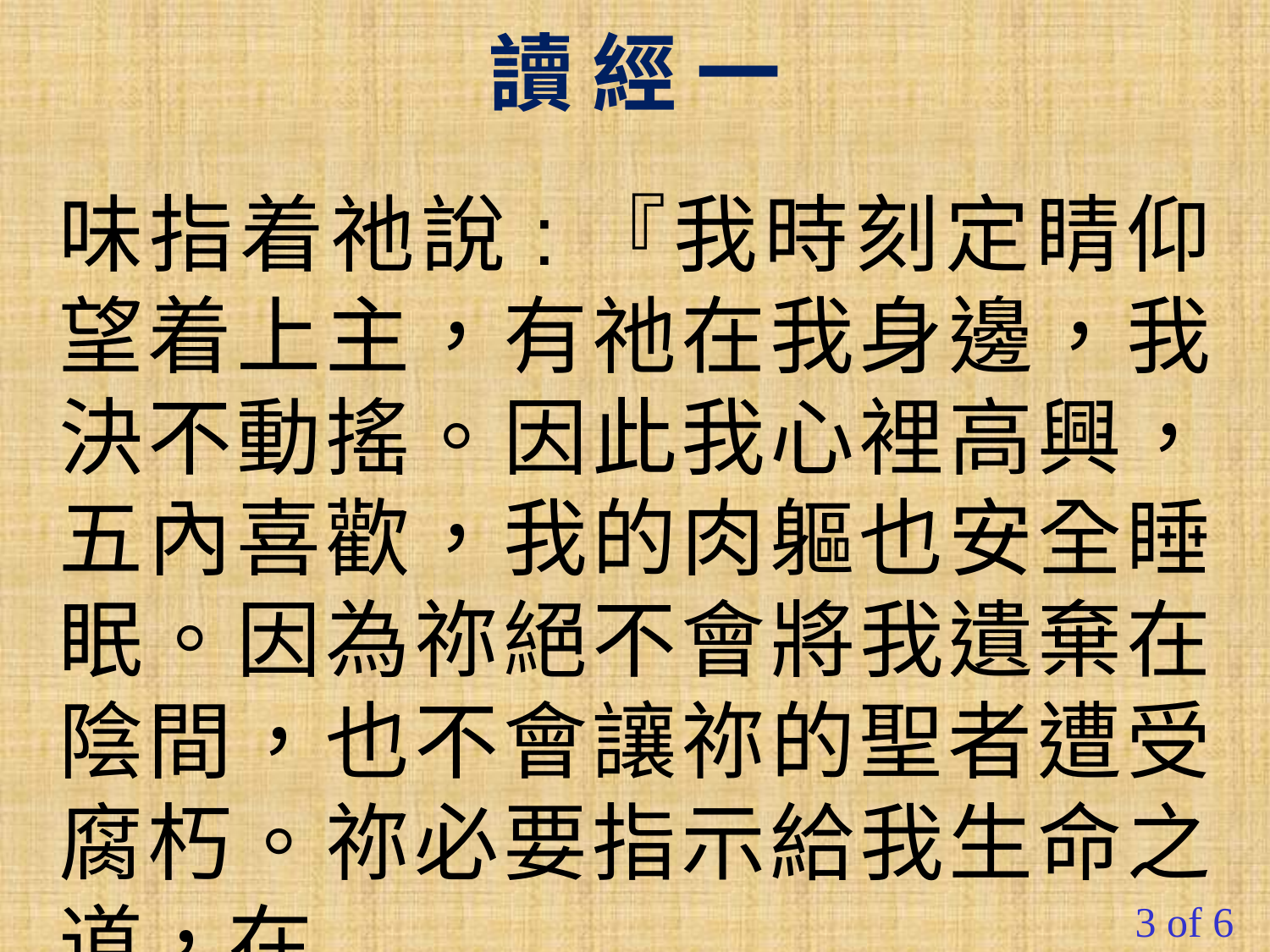

讀 經 一

味指着祂說:『我時刻定睛仰望着上主，有祂在我身邊，我決不動搖。因此我心裡高興，五內喜歡，我的肉軀也安全睡眠。因為祢絕不會將我遺棄在陰間，也不會讓祢的聖者遭受腐朽。祢必要指示給我生命之道，在
#
3 of 6